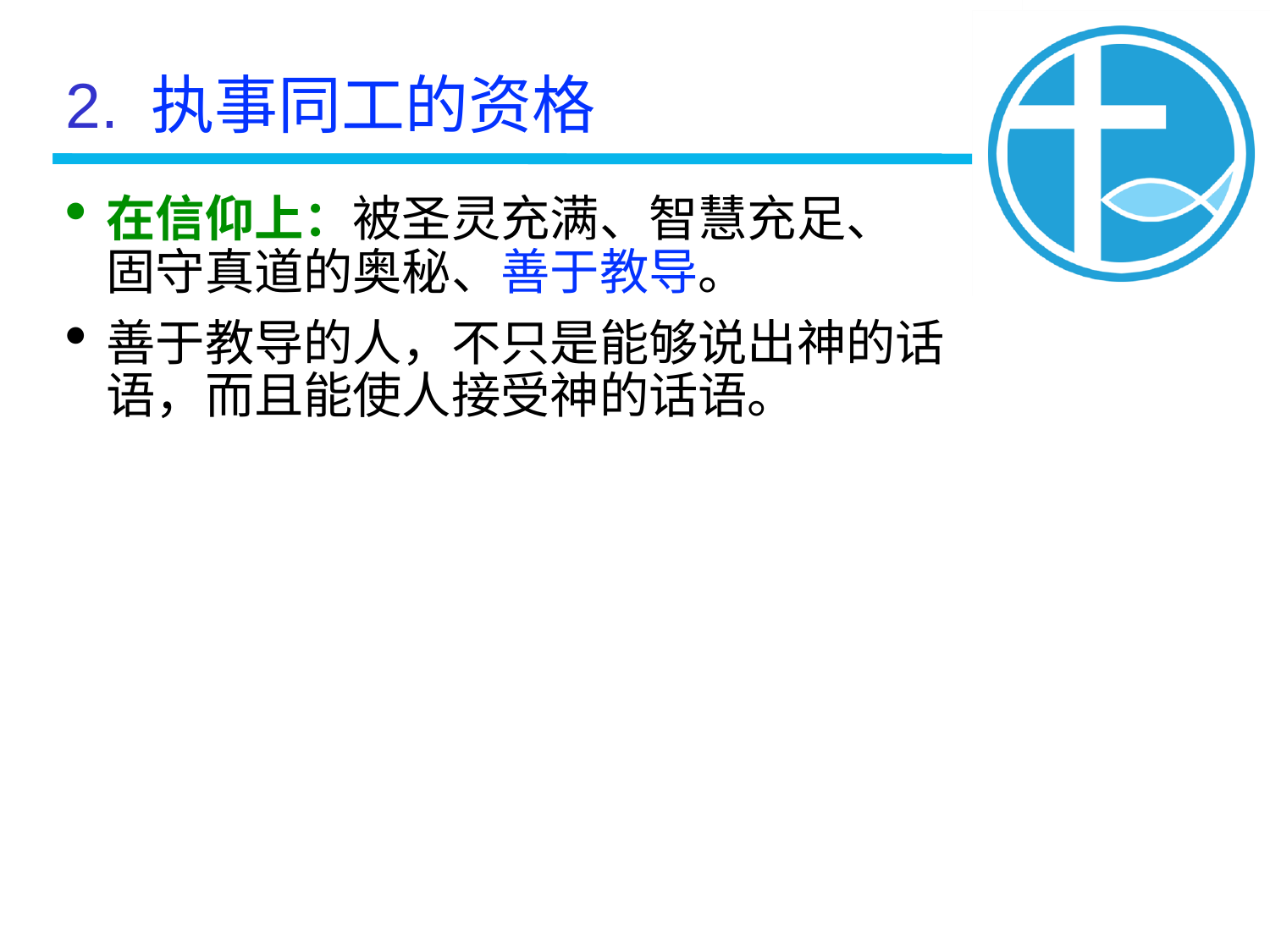

2. 执事同工的资格
在信仰上：被圣灵充满、智慧充足、
固守真道的奥秘、善于教导。
善于教导的人，不只是能够说出神的话语，而且能使人接受神的话语。